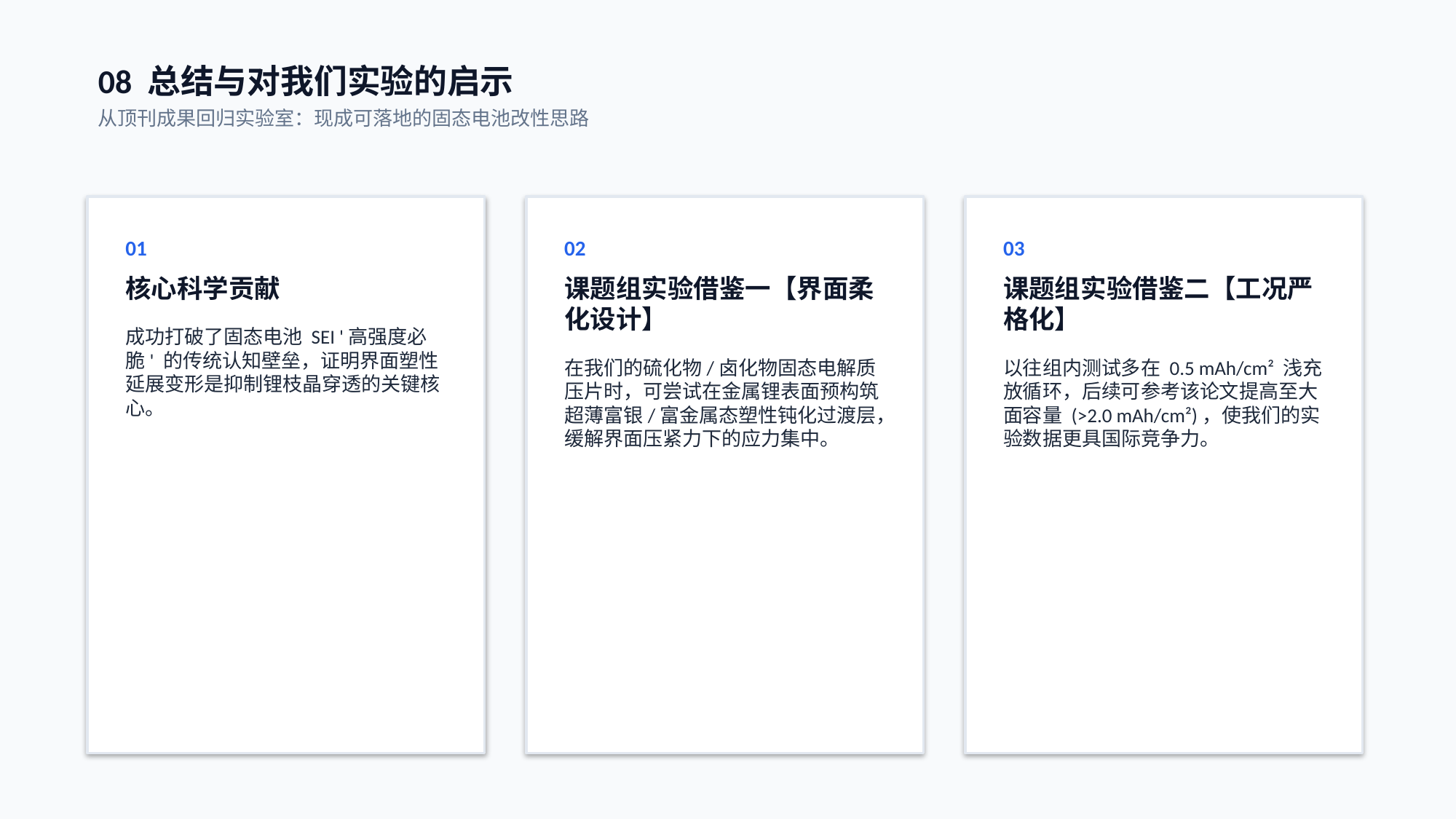

08 总结与对我们实验的启示
从顶刊成果回归实验室：现成可落地的固态电池改性思路

01
核心科学贡献
成功打破了固态电池 SEI '高强度必脆' 的传统认知壁垒，证明界面塑性延展变形是抑制锂枝晶穿透的关键核心。
02
课题组实验借鉴一【界面柔化设计】
在我们的硫化物/卤化物固态电解质压片时，可尝试在金属锂表面预构筑超薄富银/富金属态塑性钝化过渡层，缓解界面压紧力下的应力集中。
03
课题组实验借鉴二【工况严格化】
以往组内测试多在 0.5 mAh/cm² 浅充放循环，后续可参考该论文提高至大面容量 (>2.0 mAh/cm²)，使我们的实验数据更具国际竞争力。